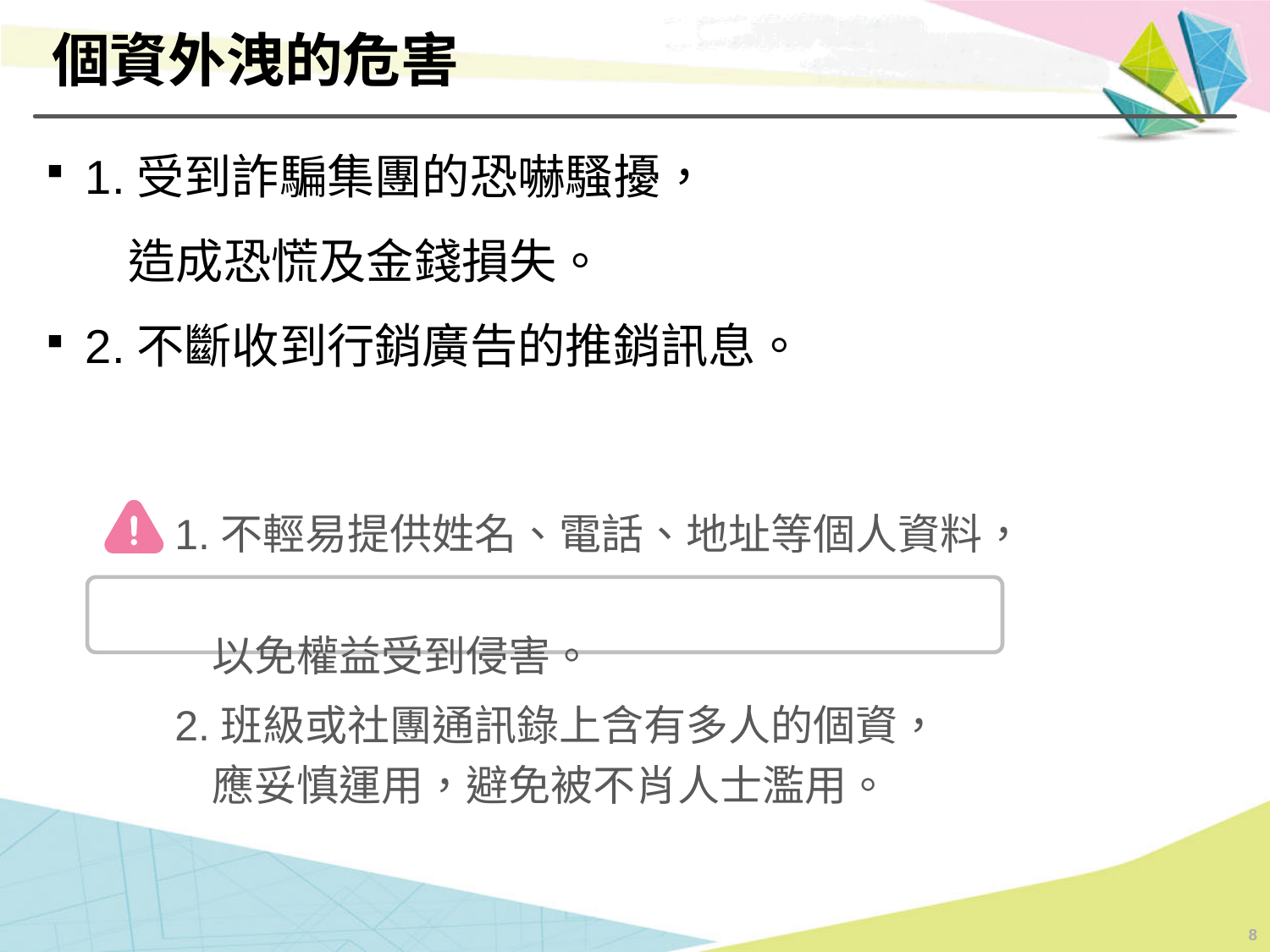

# 個資外洩的危害
1.受到詐騙集團的恐嚇騷擾，
造成恐慌及金錢損失。
2.不斷收到行銷廣告的推銷訊息。
1.不輕易提供姓名、電話、地址等個人資料，
以免權益受到侵害。
2.班級或社團通訊錄上含有多人的個資，
應妥慎運用，避免被不肖人士濫用。

8